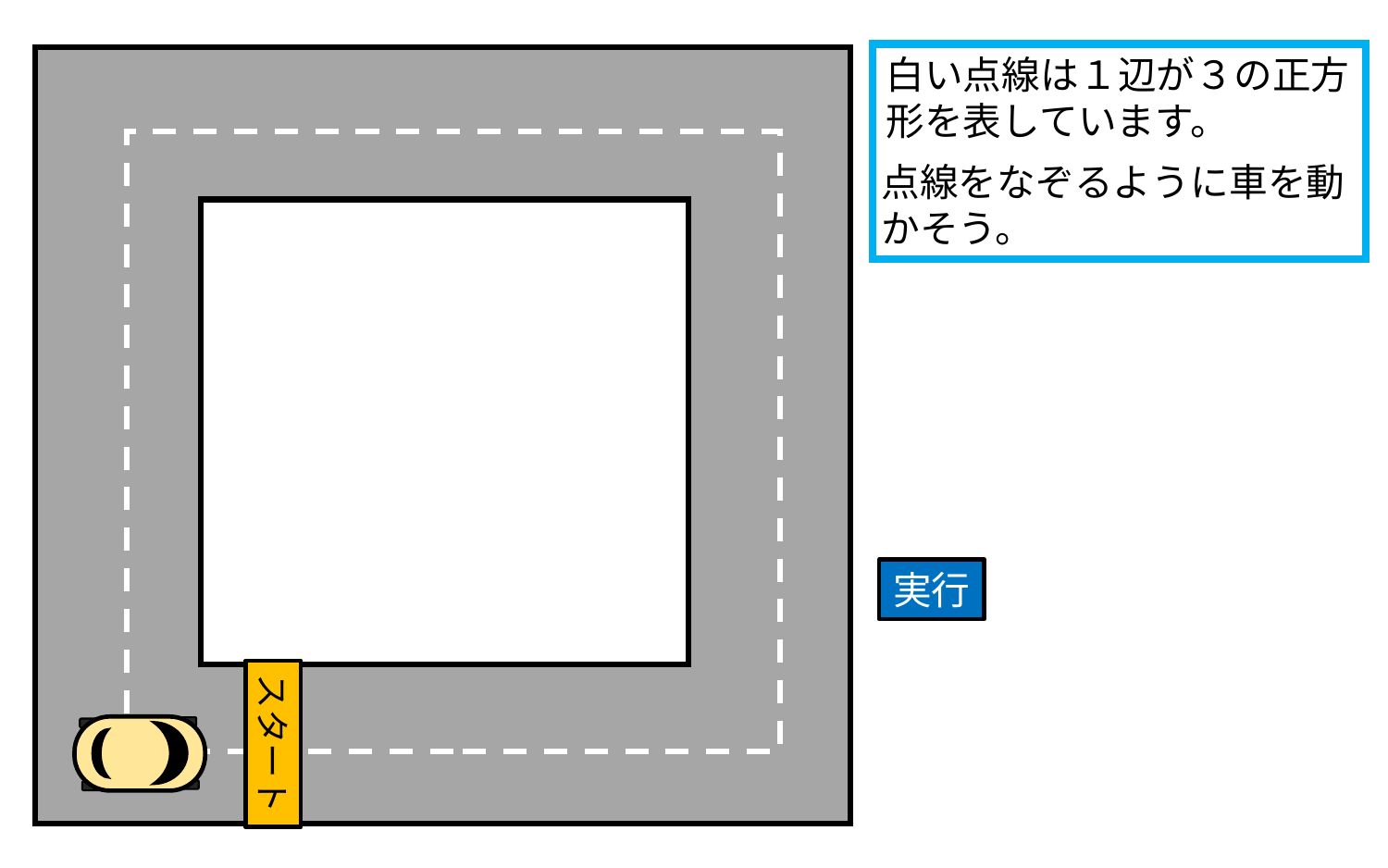

白い点線は１辺が３の正方形を表しています。

点線をなぞるように車を動かそう。

実行
スタート